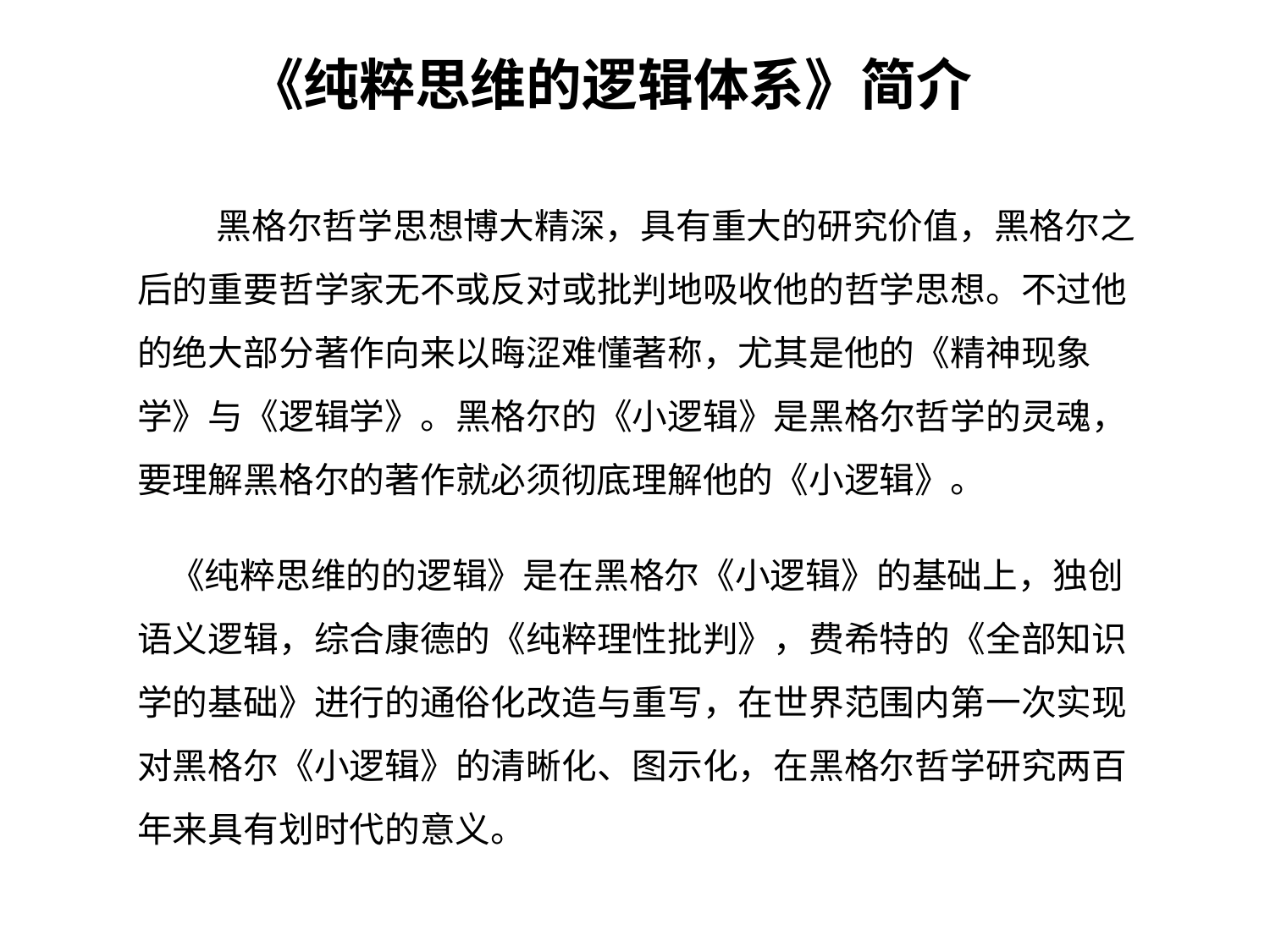

《纯粹思维的逻辑体系》简介
         黑格尔哲学思想博大精深，具有重大的研究价值，黑格尔之后的重要哲学家无不或反对或批判地吸收他的哲学思想。不过他的绝大部分著作向来以晦涩难懂著称，尤其是他的《精神现象学》与《逻辑学》。黑格尔的《小逻辑》是黑格尔哲学的灵魂，要理解黑格尔的著作就必须彻底理解他的《小逻辑》。
   《纯粹思维的的逻辑》是在黑格尔《小逻辑》的基础上，独创语义逻辑，综合康德的《纯粹理性批判》，费希特的《全部知识学的基础》进行的通俗化改造与重写，在世界范围内第一次实现对黑格尔《小逻辑》的清晰化、图示化，在黑格尔哲学研究两百年来具有划时代的意义。